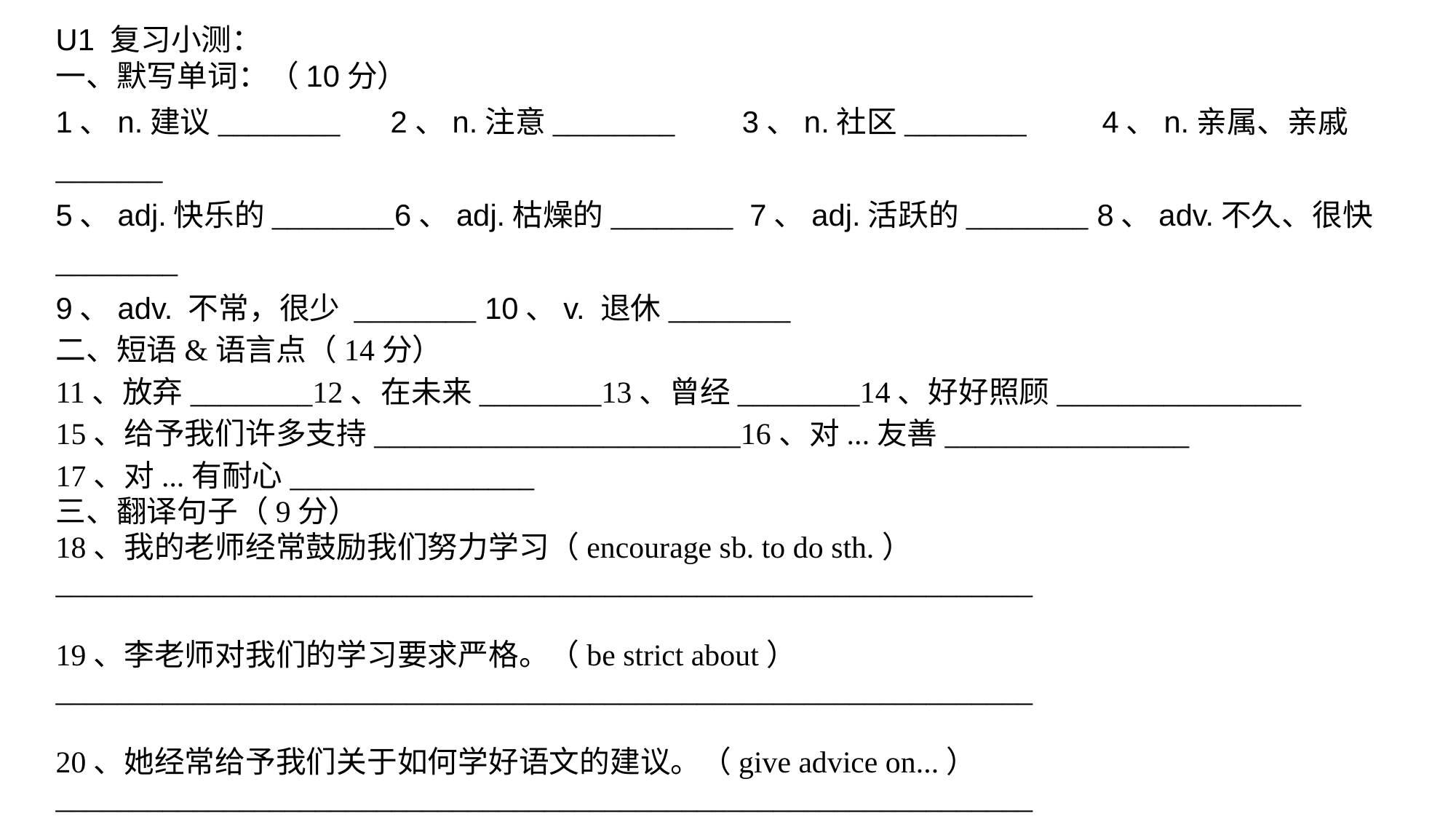

U1 复习小测：
一、默写单词：（10分）
1、n.建议________      2、n.注意________        3、n.社区________         4、n.亲属、亲戚_______
5、adj.快乐的________6、adj.枯燥的________  7、adj.活跃的________ 8、adv.不久、很快________
9、adv. 不常，很少 ________ 10、v. 退休________
二、短语&语言点（14分）
11、放弃________12、在未来________13、曾经________14、好好照顾________________
15、给予我们许多支持________________________16、对...友善________________
17、对...有耐心________________
三、翻译句子（9分）
18、我的老师经常鼓励我们努力学习（encourage sb. to do sth.）
________________________________________________________________

19、李老师对我们的学习要求严格。（be strict about）
________________________________________________________________

20、她经常给予我们关于如何学好语文的建议。（give advice on...）
________________________________________________________________